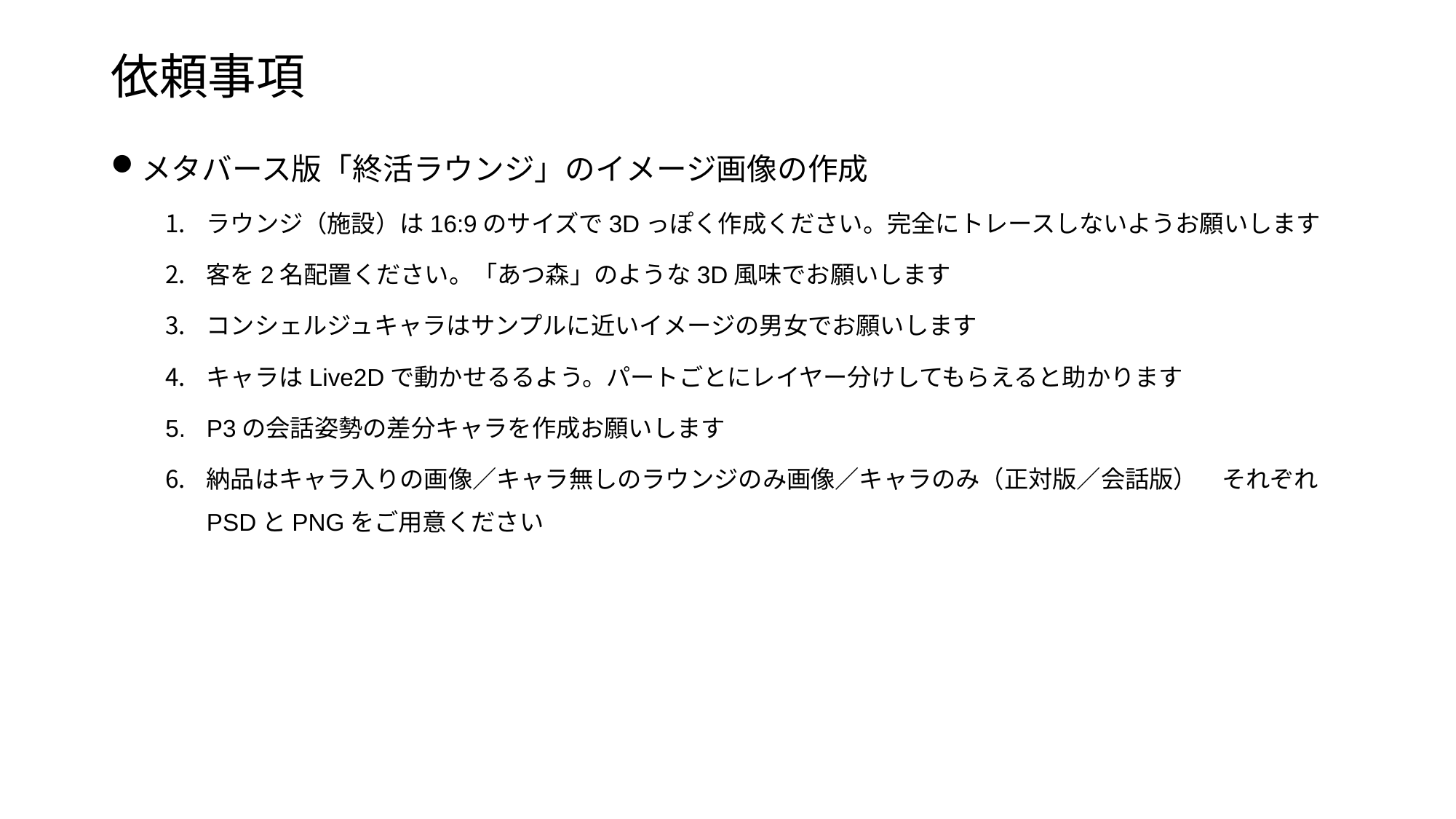

# 依頼事項
メタバース版「終活ラウンジ」のイメージ画像の作成
ラウンジ（施設）は16:9のサイズで3Dっぽく作成ください。完全にトレースしないようお願いします
客を2名配置ください。「あつ森」のような3D風味でお願いします
コンシェルジュキャラはサンプルに近いイメージの男女でお願いします
キャラはLive2Dで動かせるるよう。パートごとにレイヤー分けしてもらえると助かります
P3の会話姿勢の差分キャラを作成お願いします
納品はキャラ入りの画像／キャラ無しのラウンジのみ画像／キャラのみ（正対版／会話版）　それぞれPSDとPNGをご用意ください